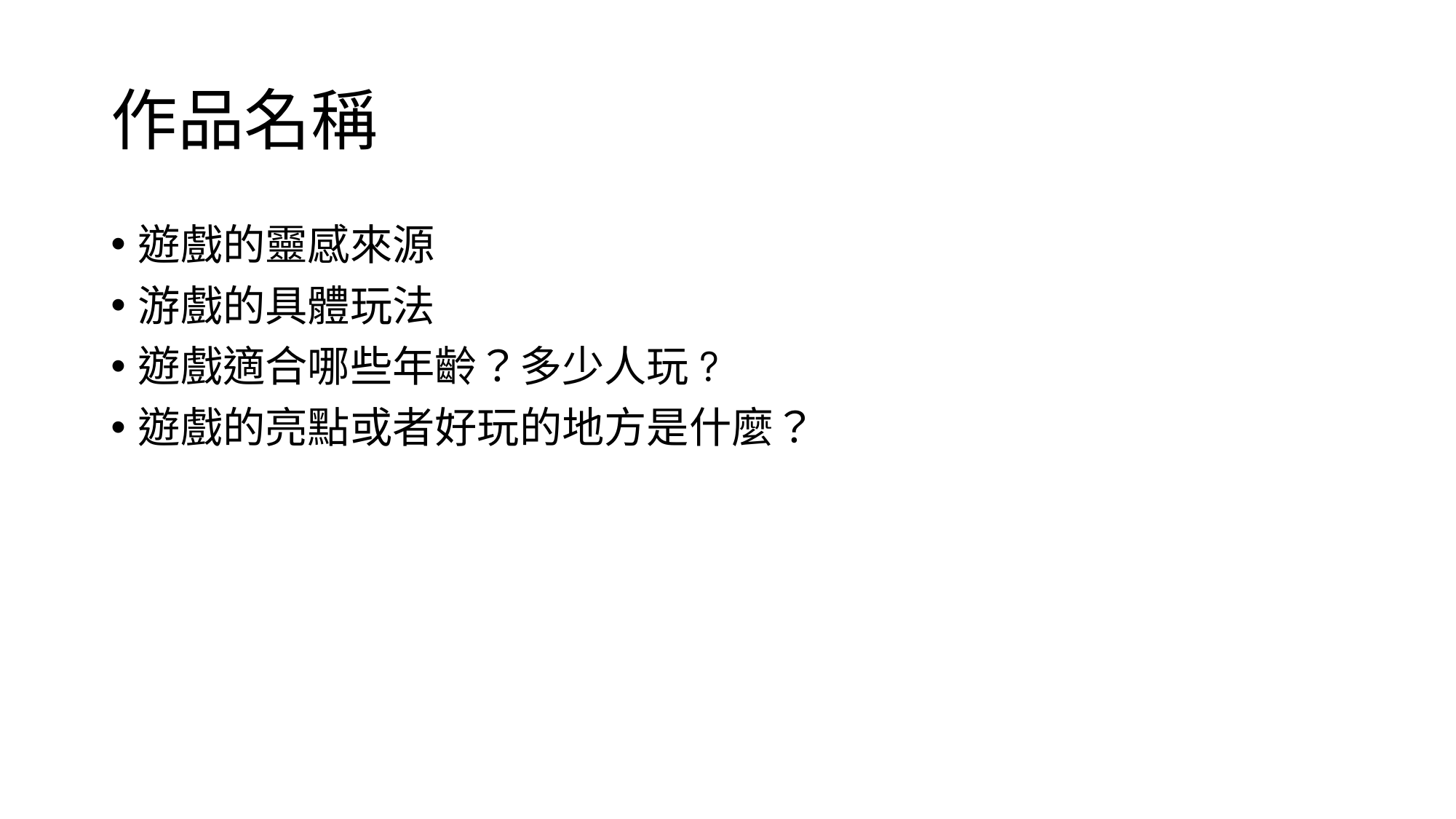

# 作品名稱
遊戲的靈感來源
游戲的具體玩法
遊戲適合哪些年齡？多少人玩?
遊戲的亮點或者好玩的地方是什麼？